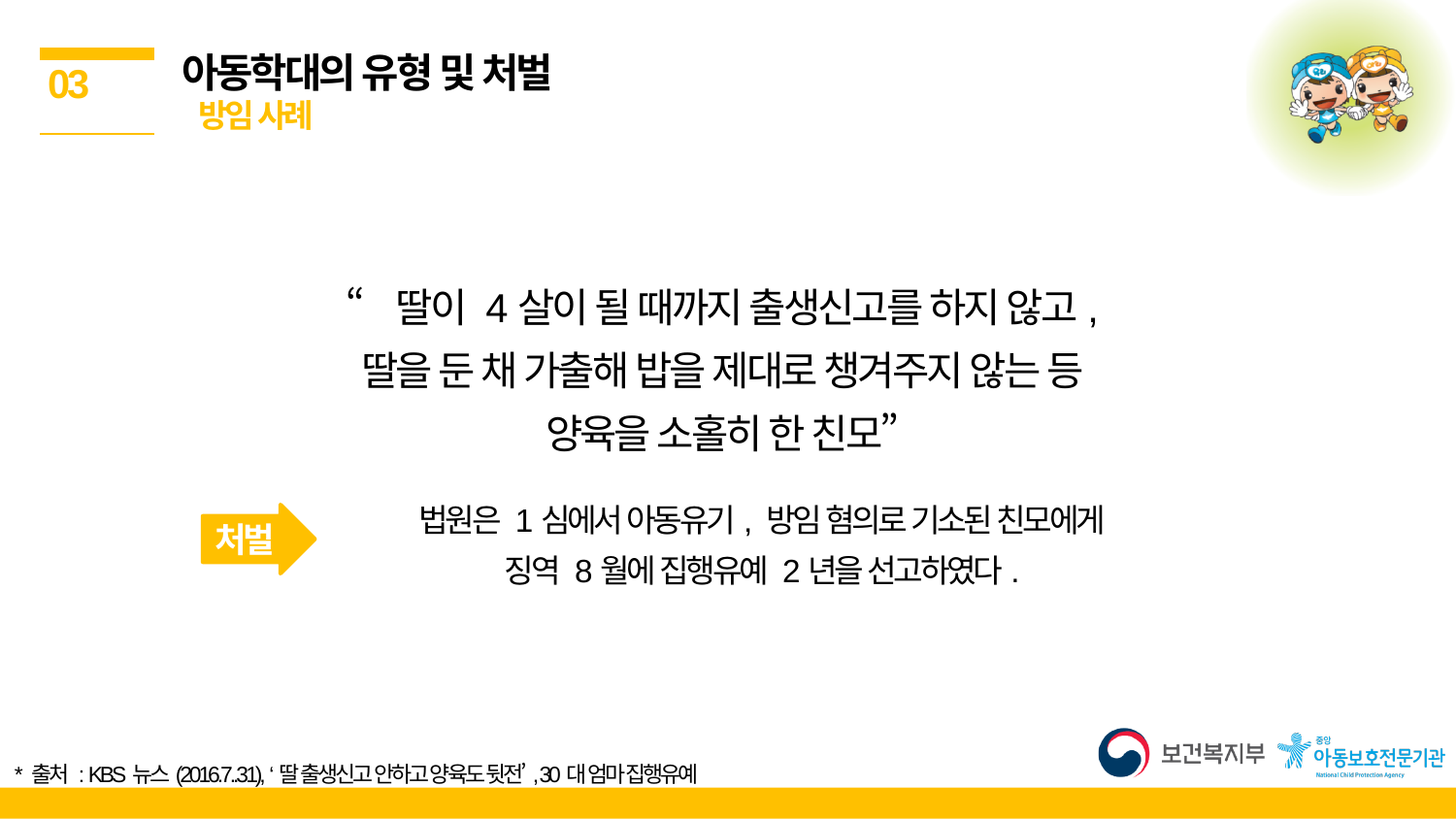

아동학대의 유형 및 처벌
 방임 사례
03
“딸이 4살이 될 때까지 출생신고를 하지 않고,
딸을 둔 채 가출해 밥을 제대로 챙겨주지 않는 등
양육을 소홀히 한 친모”
법원은 1심에서 아동유기, 방임 혐의로 기소된 친모에게
징역 8월에 집행유예 2년을 선고하였다.

처벌
* 출처 :  KBS뉴스(2016.7..31), ‘딸 출생신고 안하고 양육도 뒷전’, 30대 엄마 집행유예